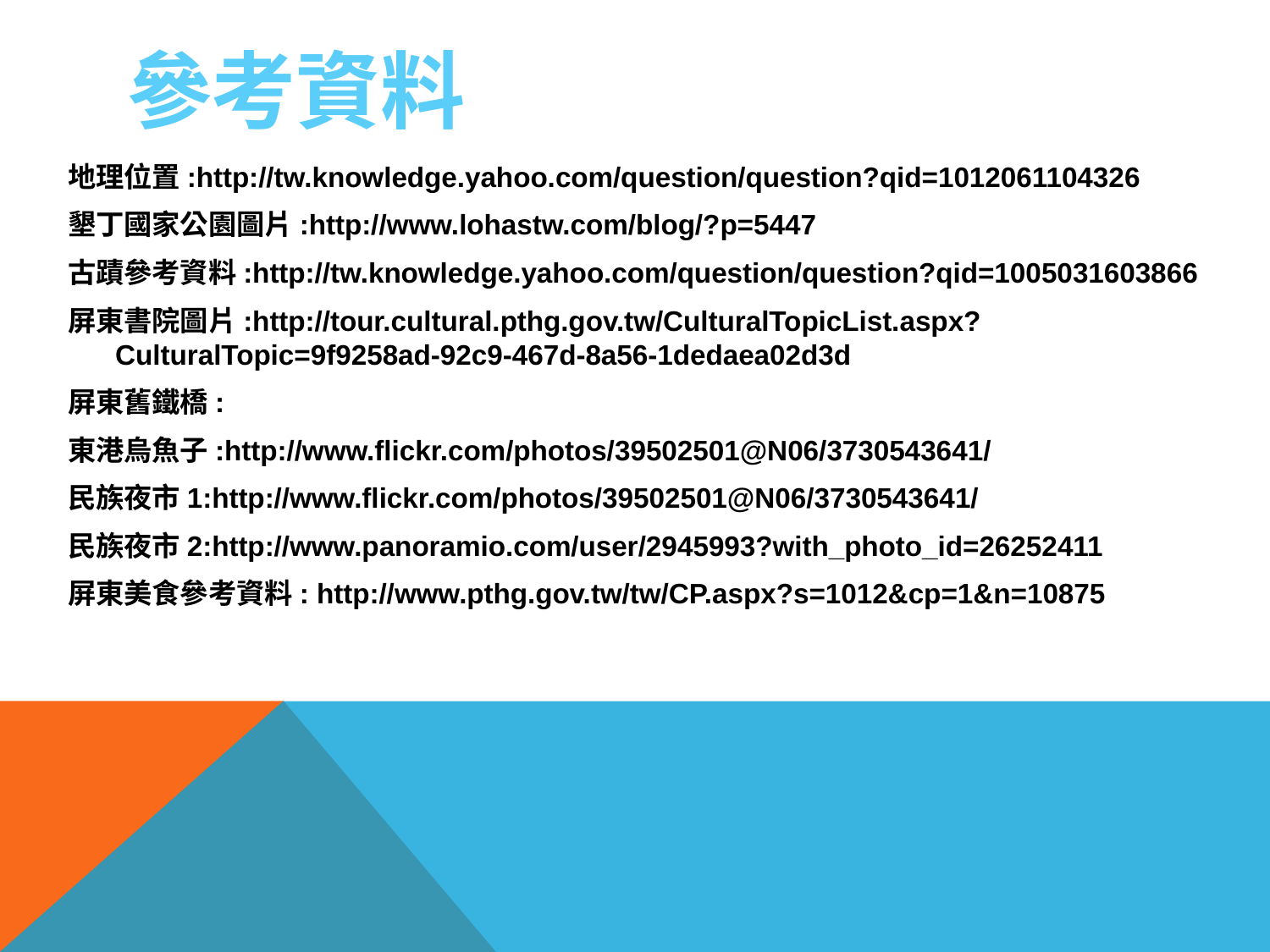

# 參考資料
地理位置:http://tw.knowledge.yahoo.com/question/question?qid=1012061104326
墾丁國家公園圖片:http://www.lohastw.com/blog/?p=5447
古蹟參考資料:http://tw.knowledge.yahoo.com/question/question?qid=1005031603866
屏東書院圖片:http://tour.cultural.pthg.gov.tw/CulturalTopicList.aspx?CulturalTopic=9f9258ad-92c9-467d-8a56-1dedaea02d3d
屏東舊鐵橋:
東港烏魚子:http://www.flickr.com/photos/39502501@N06/3730543641/
民族夜市1:http://www.flickr.com/photos/39502501@N06/3730543641/
民族夜市2:http://www.panoramio.com/user/2945993?with_photo_id=26252411
屏東美食參考資料: http://www.pthg.gov.tw/tw/CP.aspx?s=1012&cp=1&n=10875